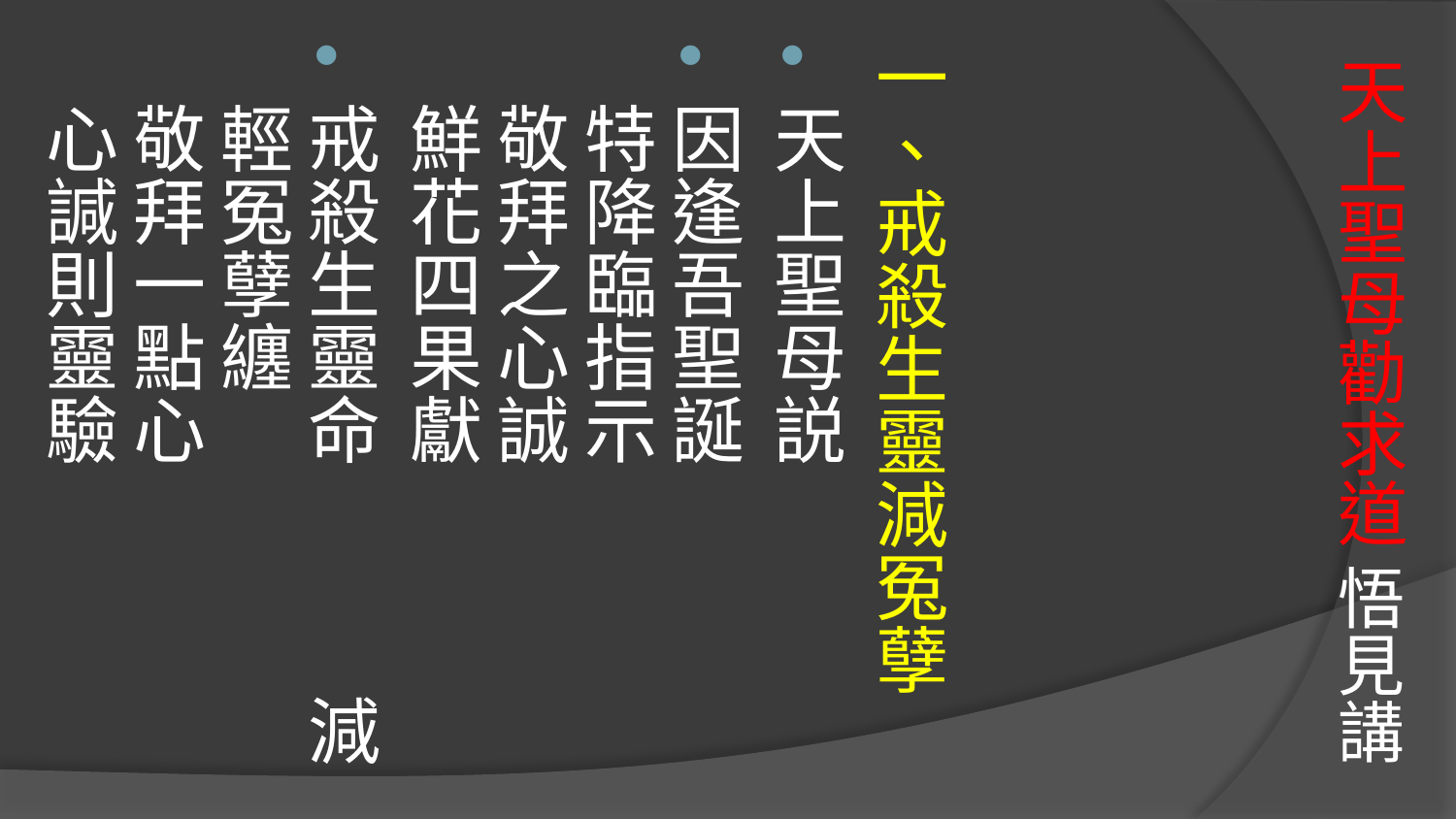

一、戒殺生靈減冤孽
天上聖母説
因逢吾聖誕                   特降臨指示
敬拜之心誠                    鮮花四果獻
戒殺生靈命              減輕冤孽纏
敬拜一點心                    心諴則靈驗
# 天上聖母勸求道 悟見講